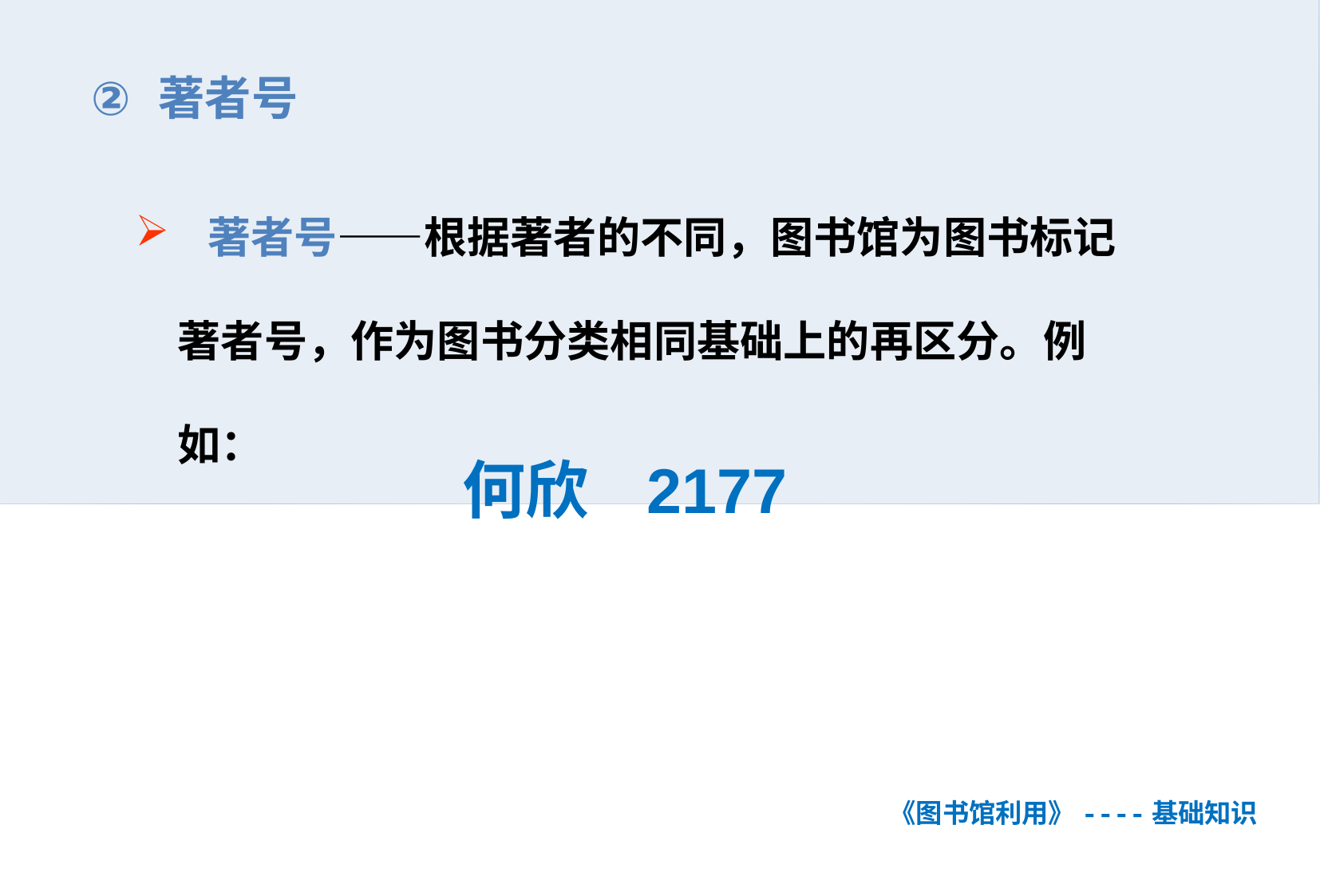

# 著者号
  著者号——根据著者的不同，图书馆为图书标记著者号，作为图书分类相同基础上的再区分。例如：

何欣   2177
《图书馆利用》----基础知识